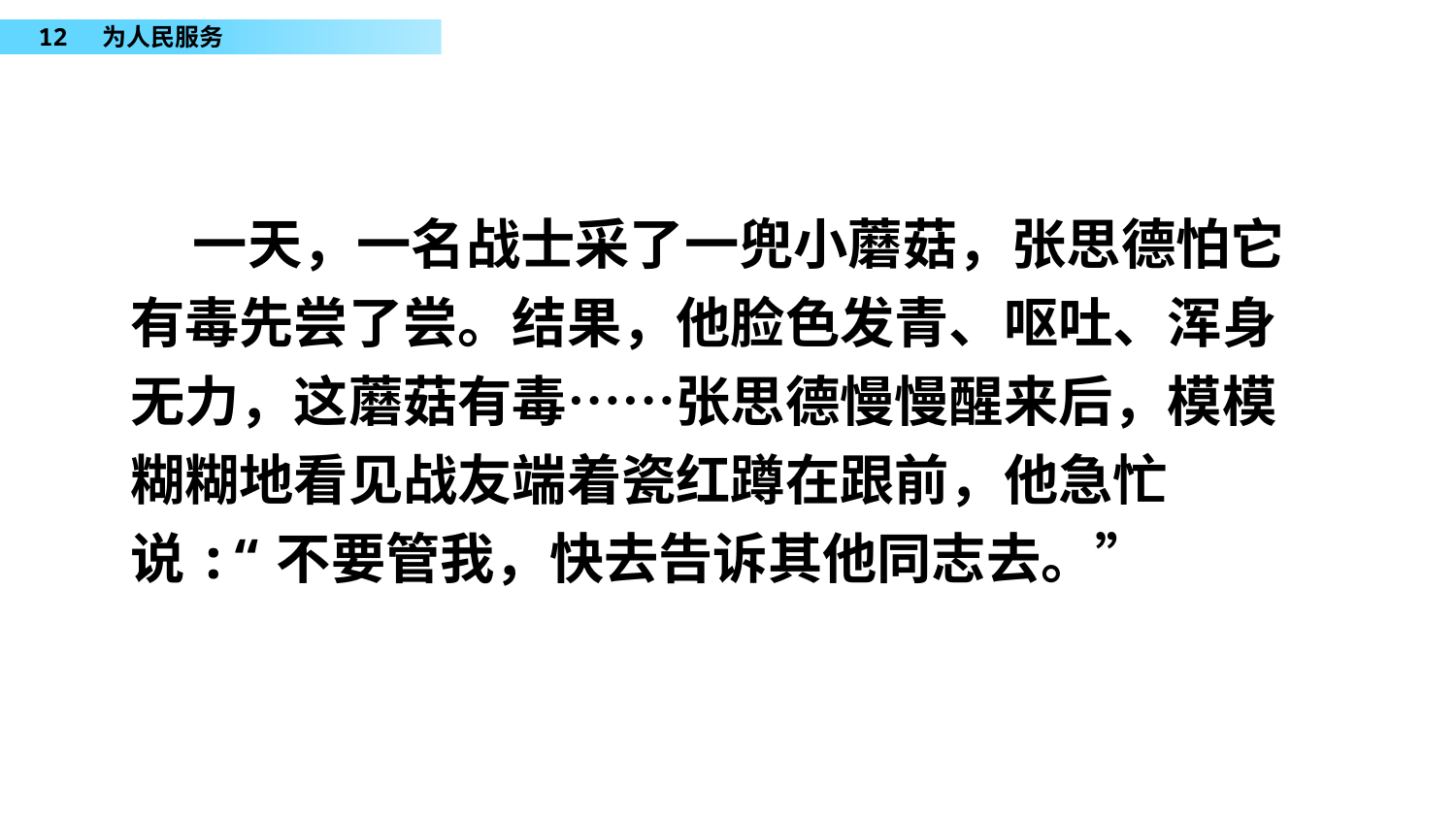

一天，一名战士采了一兜小蘑菇，张思德怕它有毒先尝了尝。结果，他脸色发青、呕吐、浑身无力，这蘑菇有毒……张思德慢慢醒来后，模模糊糊地看见战友端着瓷红蹲在跟前，他急忙说:“不要管我，快去告诉其他同志去。”